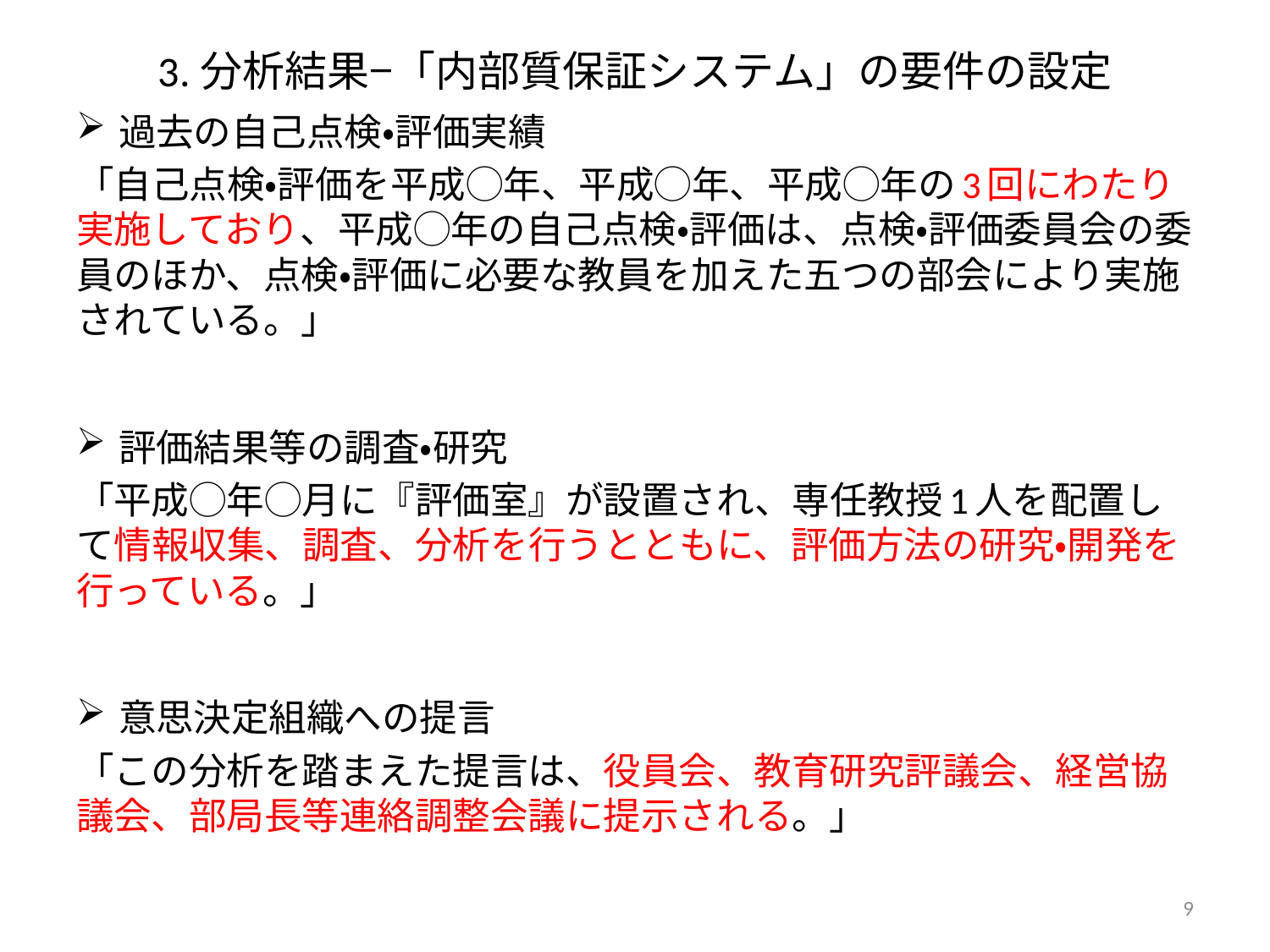

3.分析結果−「内部質保証システム」の要件の設定
過去の自己点検・評価実績
「自己点検・評価を平成◯年、平成◯年、平成◯年の3回にわたり実施しており、平成◯年の自己点検・評価は、点検・評価委員会の委員のほか、点検・評価に必要な教員を加えた五つの部会により実施されている。」

評価結果等の調査・研究
「平成◯年◯月に『評価室』が設置され、専任教授1人を配置して情報収集、調査、分析を行うとともに、評価方法の研究・開発を行っている。」

意思決定組織への提言
「この分析を踏まえた提言は、役員会、教育研究評議会、経営協議会、部局長等連絡調整会議に提示される。」

9